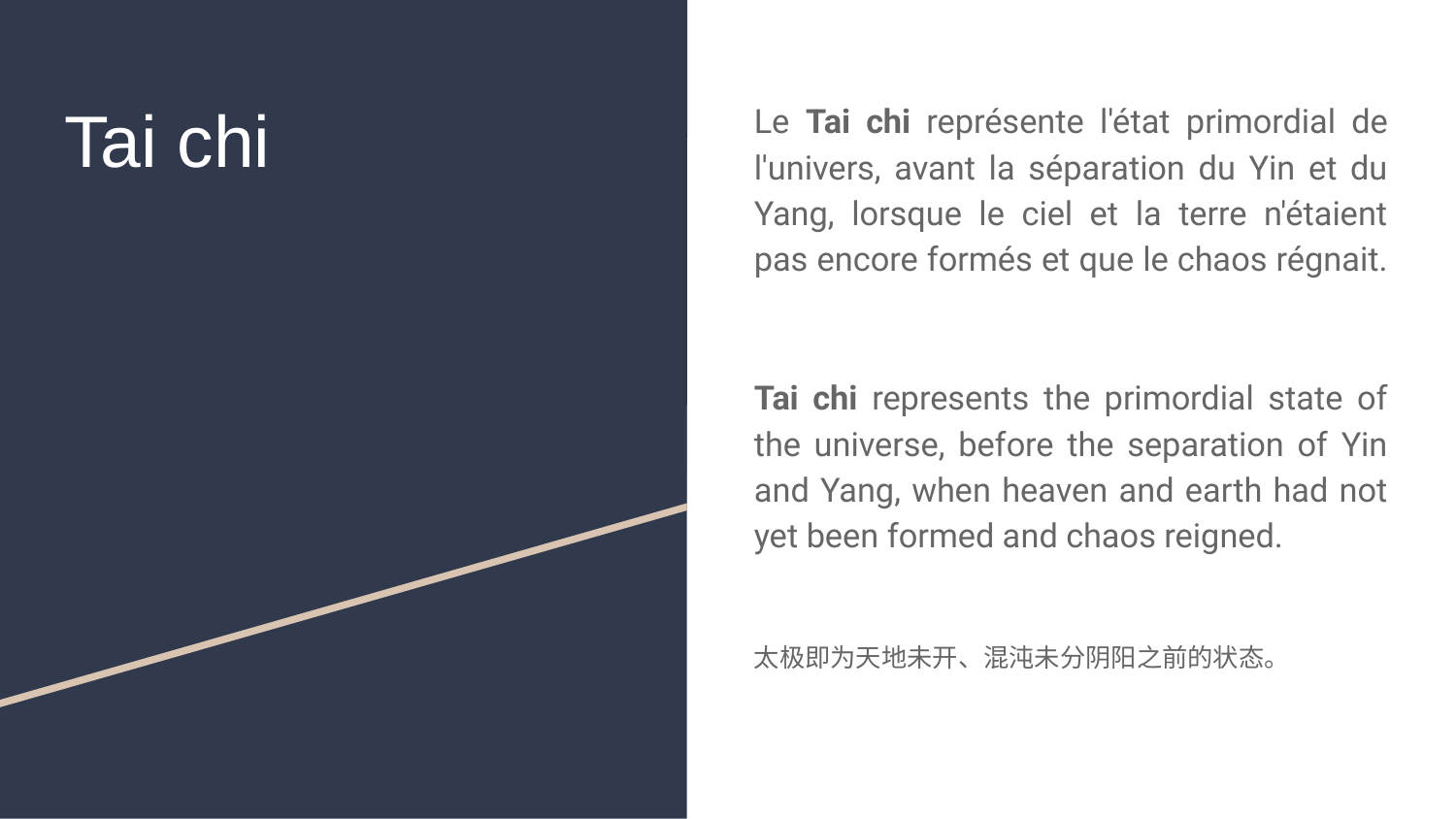

# Tai chi
Le Tai chi représente l'état primordial de l'univers, avant la séparation du Yin et du Yang, lorsque le ciel et la terre n'étaient pas encore formés et que le chaos régnait.

Tai chi represents the primordial state of the universe, before the separation of Yin and Yang, when heaven and earth had not yet been formed and chaos reigned.

太极即为天地未开、混沌未分阴阳之前的状态。